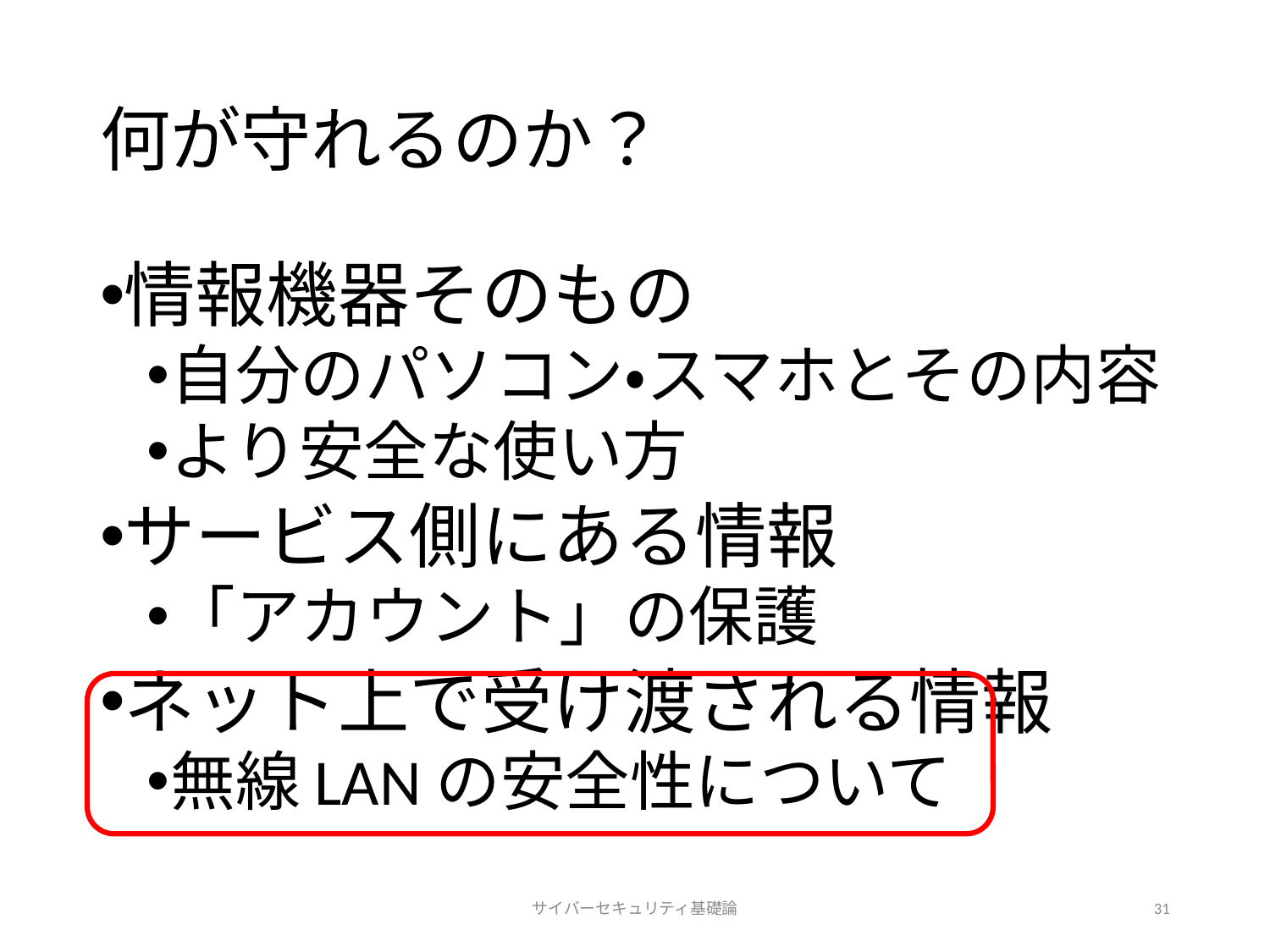

# 何が守れるのか？
情報機器そのもの
自分のパソコン・スマホとその内容
より安全な使い方
サービス側にある情報
「アカウント」の保護
ネット上で受け渡される情報
無線LANの安全性について

サイバーセキュリティ基礎論
31